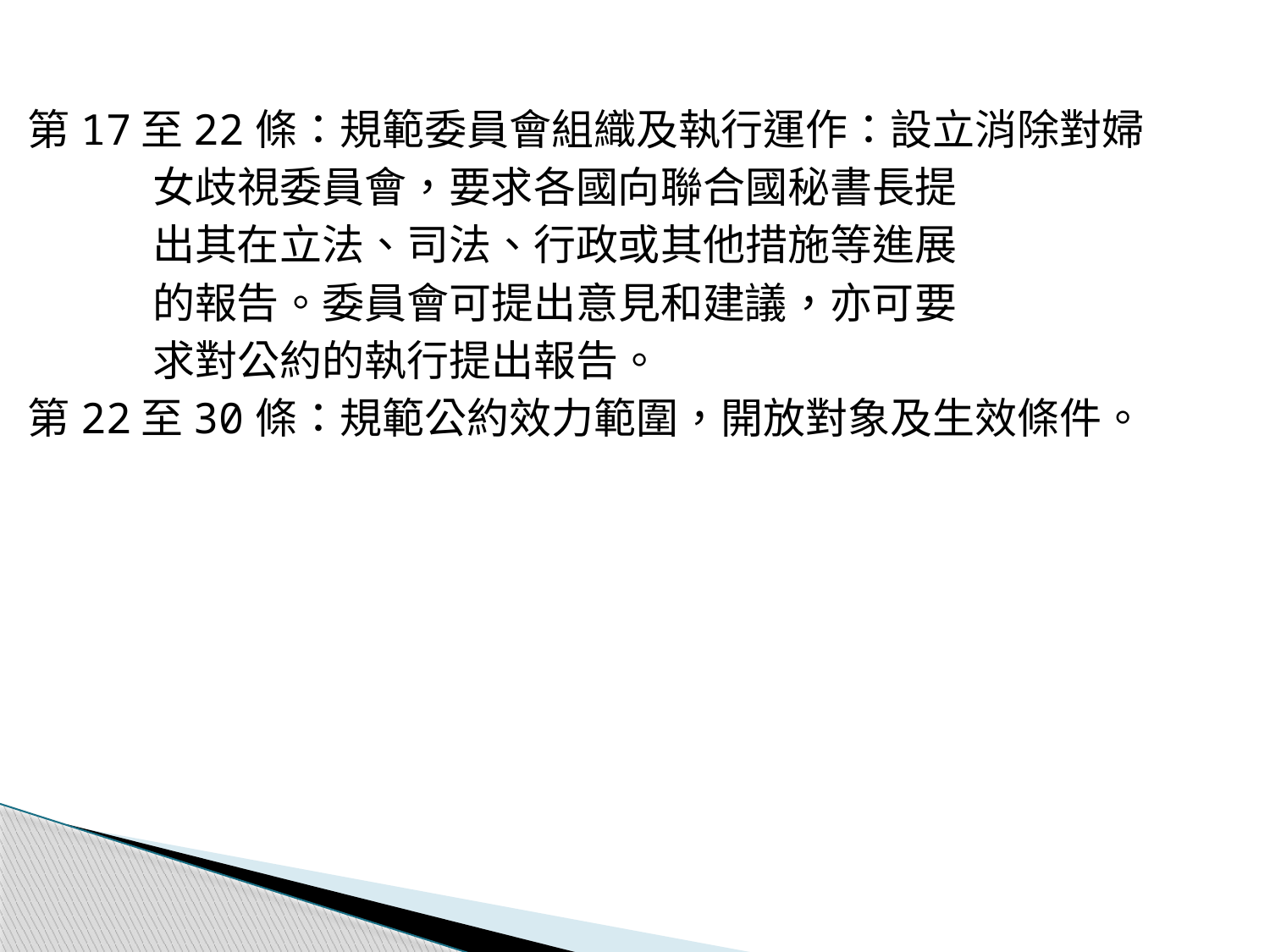

第17至22條：規範委員會組織及執行運作：設立消除對婦
            女歧視委員會，要求各國向聯合國秘書長提
            出其在立法、司法、行政或其他措施等進展
            的報告。委員會可提出意見和建議，亦可要
            求對公約的執行提出報告。
第22至30條：規範公約效力範圍，開放對象及生效條件。